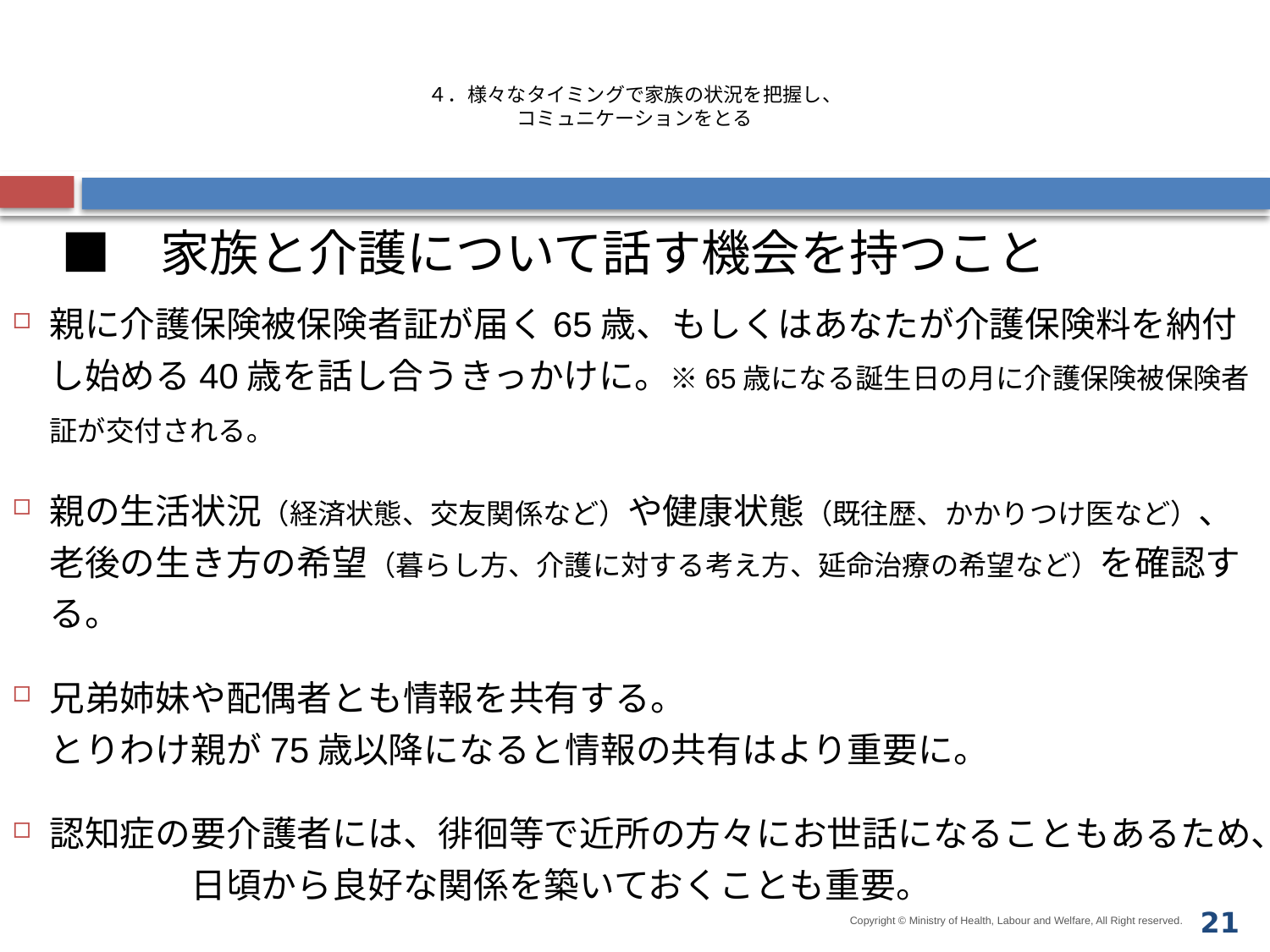

# ４．様々なタイミングで家族の状況を把握し、 コミュニケーションをとる
　■　家族と介護について話す機会を持つこと
親に介護保険被保険者証が届く65歳、もしくはあなたが介護保険料を納付し始める40歳を話し合うきっかけに。※65歳になる誕生日の月に介護保険被保険者証が交付される｡
親の生活状況（経済状態、交友関係など）や健康状態（既往歴、かかりつけ医など）、老後の生き方の希望（暮らし方、介護に対する考え方、延命治療の希望など）を確認する。
兄弟姉妹や配偶者とも情報を共有する。
とりわけ親が75歳以降になると情報の共有はより重要に。
認知症の要介護者には、徘徊等で近所の方々にお世話になることもあるため、　　　　日頃から良好な関係を築いておくことも重要。
21